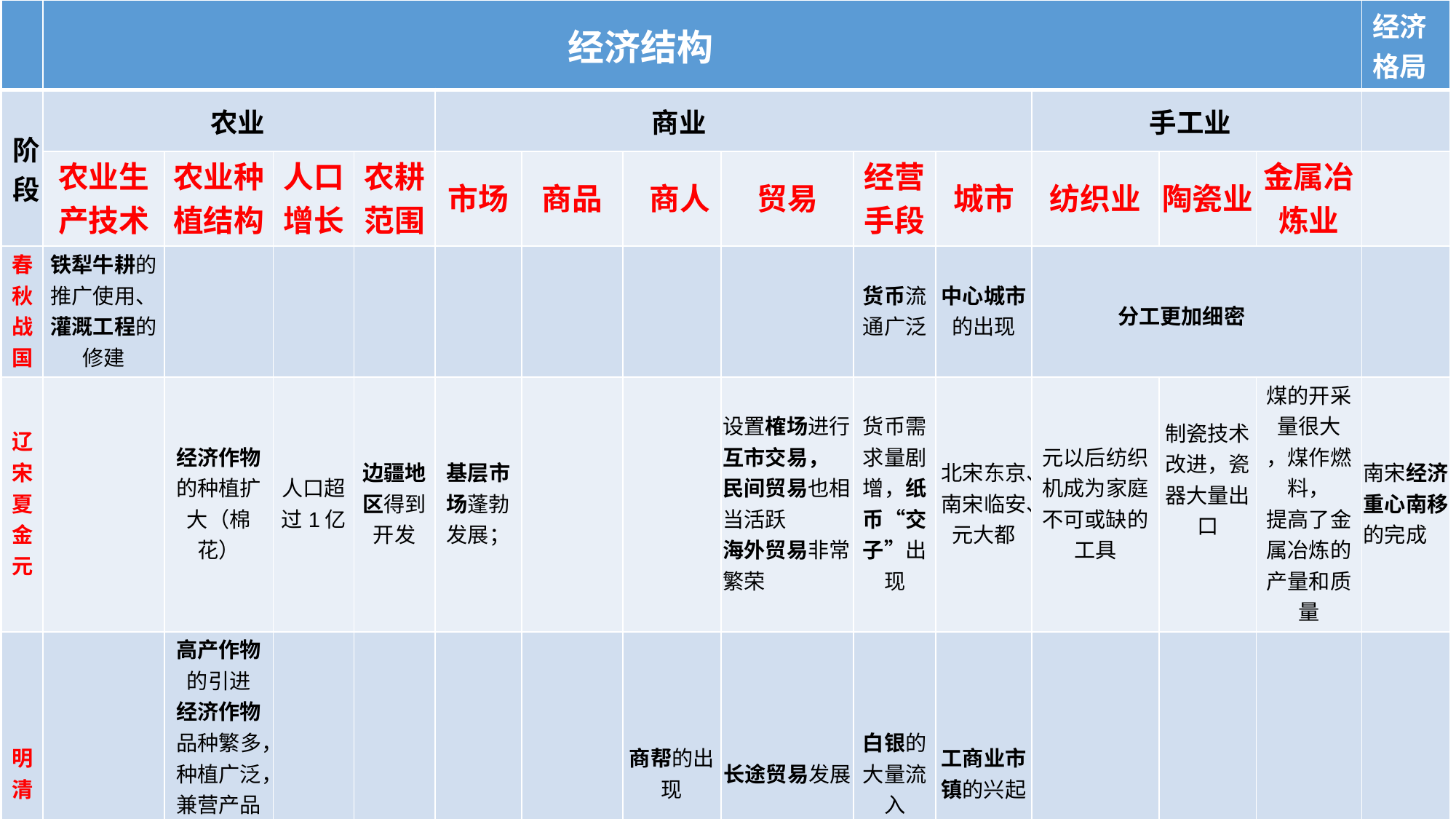

|  | 经济结构 |  |  |  |  |  |  |  |  |  |  |  |  | 经济格局 |
| --- | --- | --- | --- | --- | --- | --- | --- | --- | --- | --- | --- | --- | --- | --- |
| 阶段 | 农业 |  |  |  | 商业 |  |  |  |  |  | 手工业 |  |  |  |
|  | 农业生产技术 | 农业种植结构 | 人口增长 | 农耕范围 | 市场 | 商品 | 商人 | 贸易 | 经营手段 | 城市 | 纺织业 | 陶瓷业 | 金属冶炼业 |  |
| 春秋战国 | 铁犁牛耕的推广使用、灌溉工程的修建 |  |  |  |  |  |  |  | 货币流通广泛 | 中心城市的出现 | 分工更加细密 |  |  |  |
| 辽宋夏金元 |  | 经济作物的种植扩大（棉花） | 人口超过1亿 | 边疆地区得到开发 | 基层市场蓬勃发展； |  |  | 设置榷场进行互市交易， 民间贸易也相当活跃 海外贸易非常繁荣 | 货币需求量剧增，纸币“交子”出现 | 北宋东京、南宋临安、元大都 | 元以后纺织机成为家庭不可或缺的工具 | 制瓷技术改进，瓷器大量出口 | 煤的开采量很大 ，煤作燃料， 提高了金属冶炼的产量和质量 | 南宋经济重心南移的完成 |
| 明清 |  | 高产作物的引进 经济作物品种繁多，种植广泛， 兼营产品初级加工或相关副业 |  |  |  |  | 商帮的出现 | 长途贸易发展 | 白银的大量流入 | 工商业市镇的兴起 |  |  |  |  |